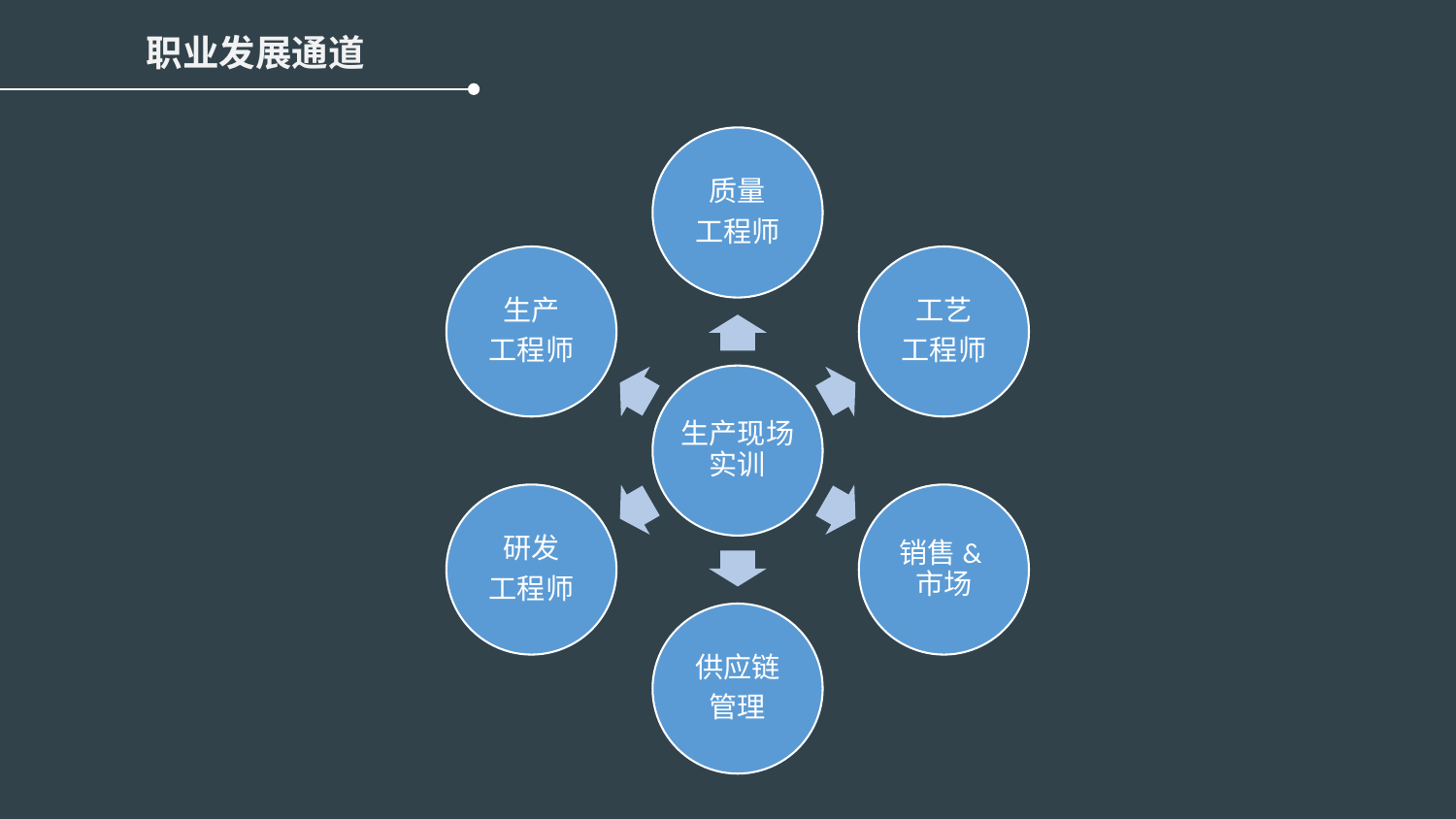

职业发展通道

生产现场实训

质量
工程师

工艺
工程师

销售&市场

供应链
管理

研发
工程师

生产
工程师